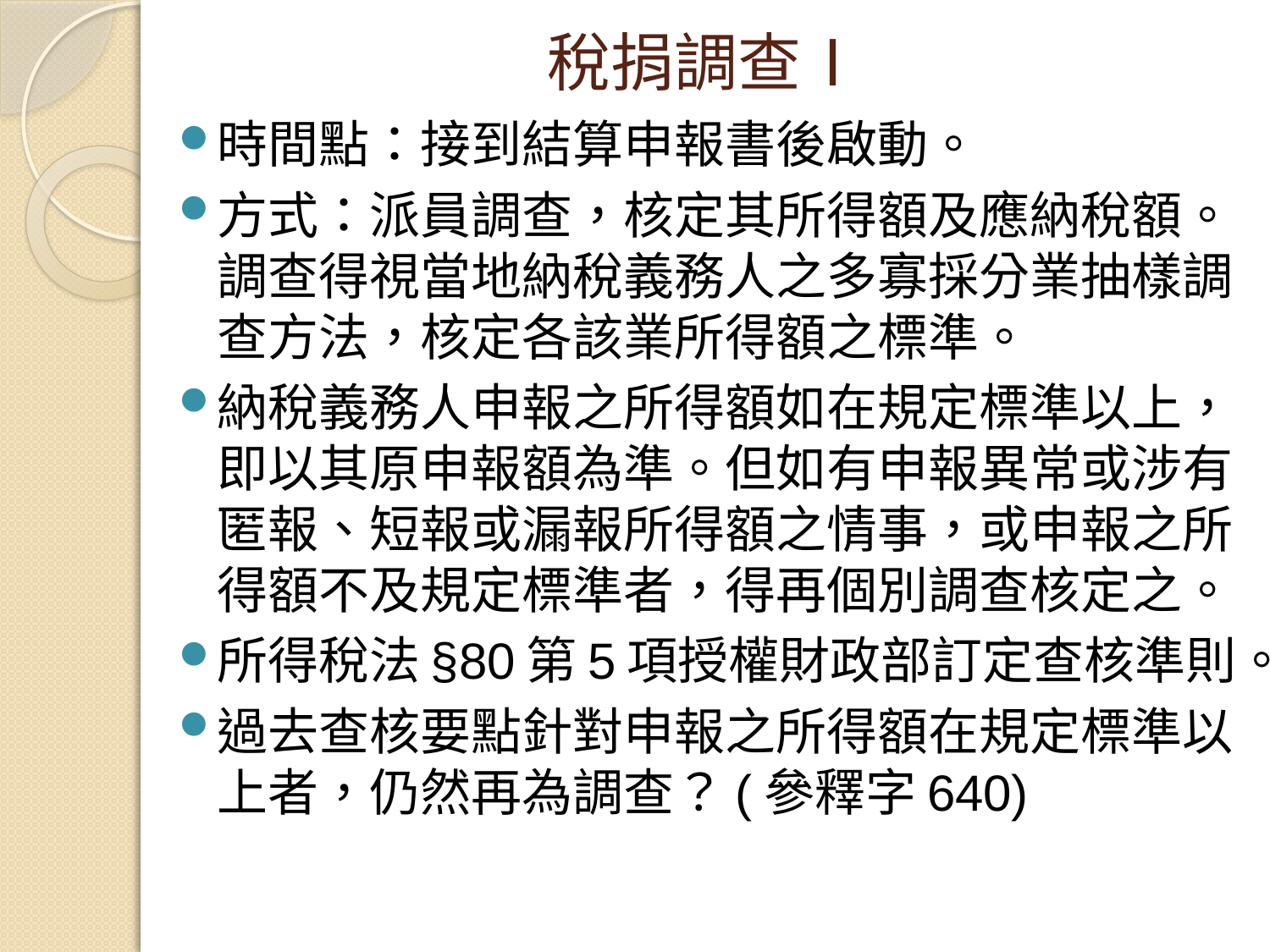

# 稅捐調查Ⅰ
時間點：接到結算申報書後啟動。
方式：派員調查，核定其所得額及應納稅額。調查得視當地納稅義務人之多寡採分業抽樣調查方法，核定各該業所得額之標準。
納稅義務人申報之所得額如在規定標準以上，即以其原申報額為準。但如有申報異常或涉有匿報、短報或漏報所得額之情事，或申報之所得額不及規定標準者，得再個別調查核定之。
所得稅法§80第5項授權財政部訂定查核準則。
過去查核要點針對申報之所得額在規定標準以上者，仍然再為調查？(參釋字640)